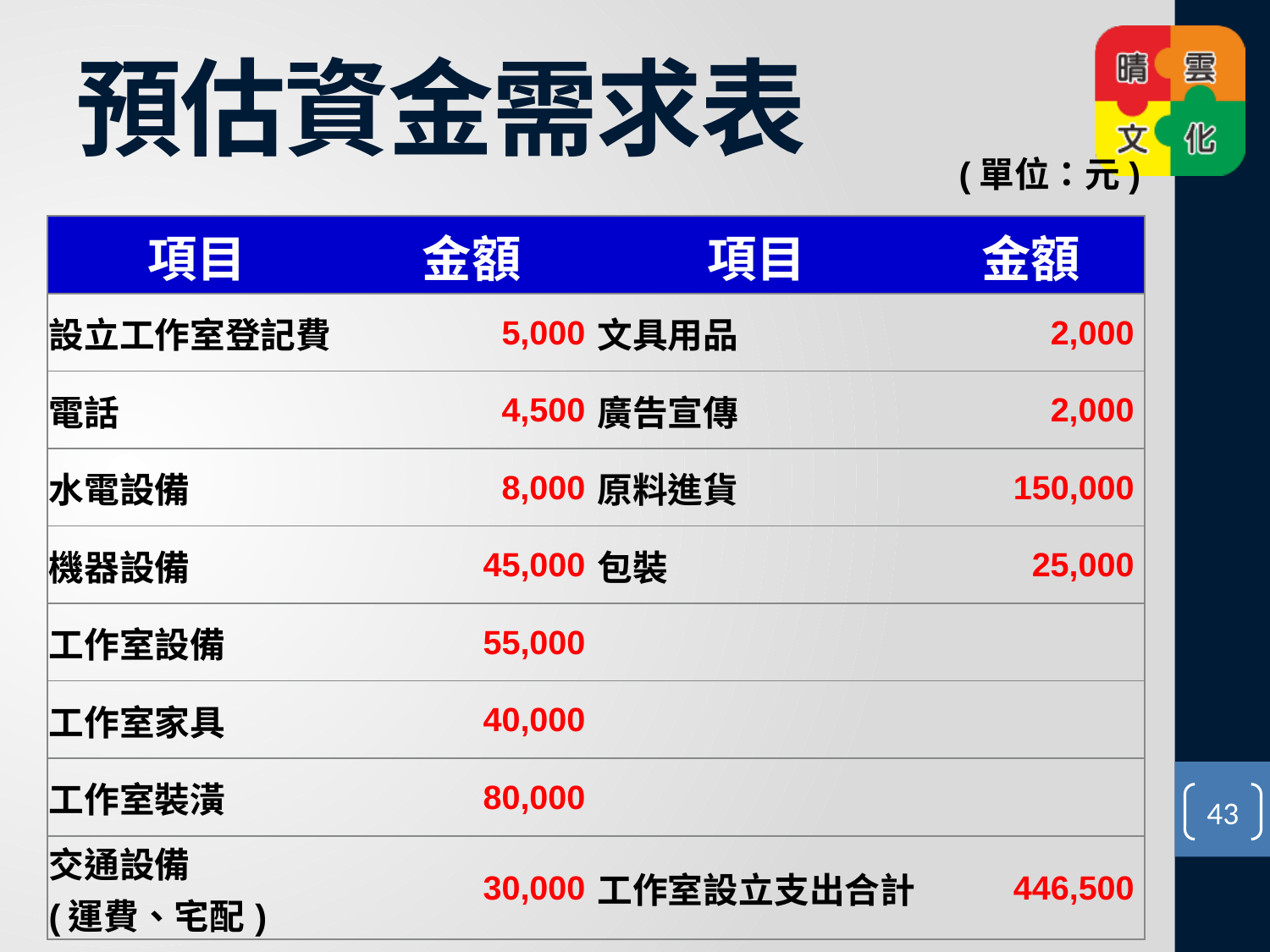

# 預估資金需求表
(單位：元)
| 項目 | 金額 | 項目 | 金額 |
| --- | --- | --- | --- |
| 設立工作室登記費 | 5,000 | 文具用品 | 2,000 |
| 電話 | 4,500 | 廣告宣傳 | 2,000 |
| 水電設備 | 8,000 | 原料進貨 | 150,000 |
| 機器設備 | 45,000 | 包裝 | 25,000 |
| 工作室設備 | 55,000 |  |  |
| 工作室家具 | 40,000 |  |  |
| 工作室裝潢 | 80,000 |  |  |
| 交通設備 (運費、宅配) | 30,000 | 工作室設立支出合計 | 446,500 |
43